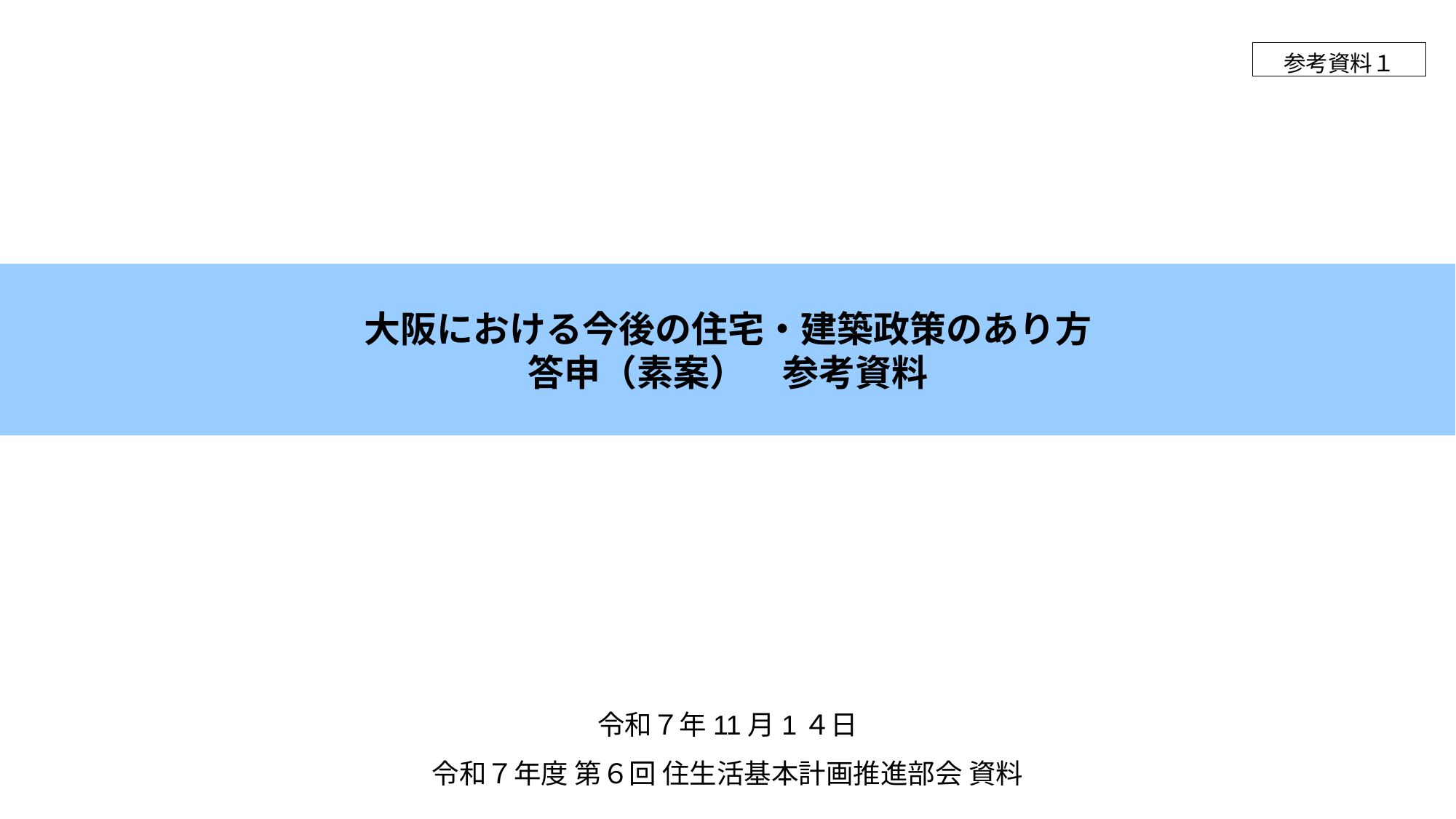

参考資料１
大阪における今後の住宅・建築政策のあり方
答申（素案）　参考資料
令和７年11月1４日
令和７年度 第６回 住生活基本計画推進部会 資料